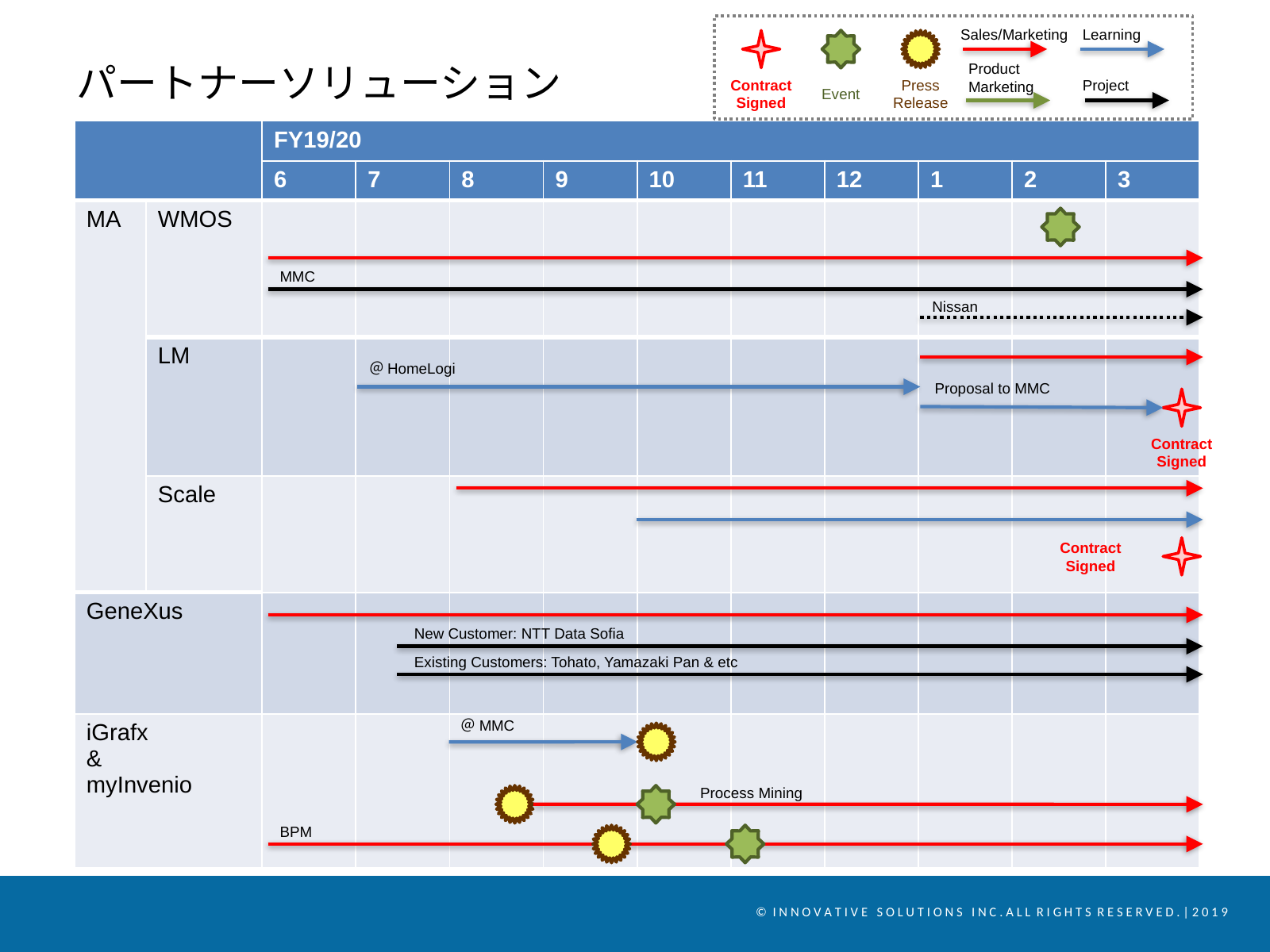

Sales/Marketing
Learning

Press
Release

Event

Contract
Signed
パートナーソリューション
Product
Marketing
Project
|  |  | FY19/20 |  |  |  |  |  |  |  |  |  |
| --- | --- | --- | --- | --- | --- | --- | --- | --- | --- | --- | --- |
|  |  | 6 | 7 | 8 | 9 | 10 | 11 | 12 | 1 | 2 | 3 |
| MA | WMOS |  |  |  |  |  |  |  |  |  |  |
|  | LM |  |  |  |  |  |  |  |  |  |  |
|  | Scale |  |  |  |  |  |  |  |  |  |  |
| GeneXus |  |  |  |  |  |  |  |  |  |  |  |
| iGrafx & myInvenio |  |  |  |  |  |  |  |  |  |  |  |

MMC
Nissan
＠HomeLogi
Proposal to MMC

Contract
Signed
Contract
Signed
New Customer: NTT Data Sofia
Existing Customers: Tohato, Yamazaki Pan & etc
＠MMC

Process Mining

BPM

©  I N N O V A T I V E   S O L U T I O N S   I N C . A L L  R I G H T S  R E S E R V E D . | 2 0 1 9